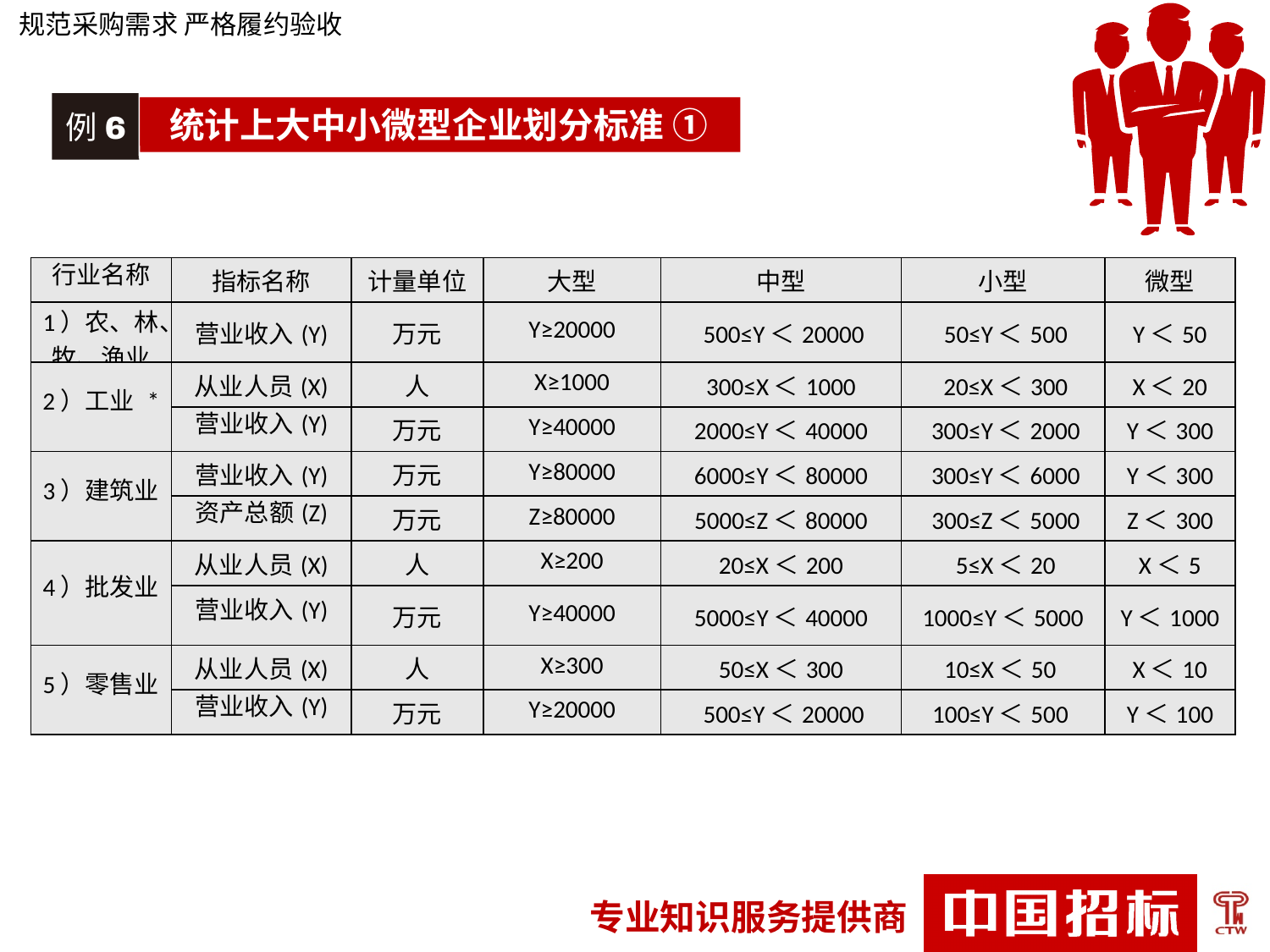

规范采购需求 严格履约验收

例6
统计上大中小微型企业划分标准 ①
| 行业名称 | 指标名称 | 计量单位 | 大型 | 中型 | 小型 | 微型 |
| --- | --- | --- | --- | --- | --- | --- |
| 1）农、林、牧、渔业 | 营业收入(Y) | 万元 | Y≥20000 | 500≤Y＜20000 | 50≤Y＜500 | Y＜50 |
| 2）工业 \* | 从业人员(X) | 人 | X≥1000 | 300≤X＜1000 | 20≤X＜300 | X＜20 |
|  | 营业收入(Y) | 万元 | Y≥40000 | 2000≤Y＜40000 | 300≤Y＜2000 | Y＜300 |
| 3）建筑业 | 营业收入(Y) | 万元 | Y≥80000 | 6000≤Y＜80000 | 300≤Y＜6000 | Y＜300 |
|  | 资产总额(Z) | 万元 | Z≥80000 | 5000≤Z＜80000 | 300≤Z＜5000 | Z＜300 |
| 4）批发业 | 从业人员(X) | 人 | X≥200 | 20≤X＜200 | 5≤X＜20 | X＜5 |
|  | 营业收入(Y) | 万元 | Y≥40000 | 5000≤Y＜40000 | 1000≤Y＜5000 | Y＜1000 |
| 5）零售业 | 从业人员(X) | 人 | X≥300 | 50≤X＜300 | 10≤X＜50 | X＜10 |
|  | 营业收入(Y) | 万元 | Y≥20000 | 500≤Y＜20000 | 100≤Y＜500 | Y＜100 |